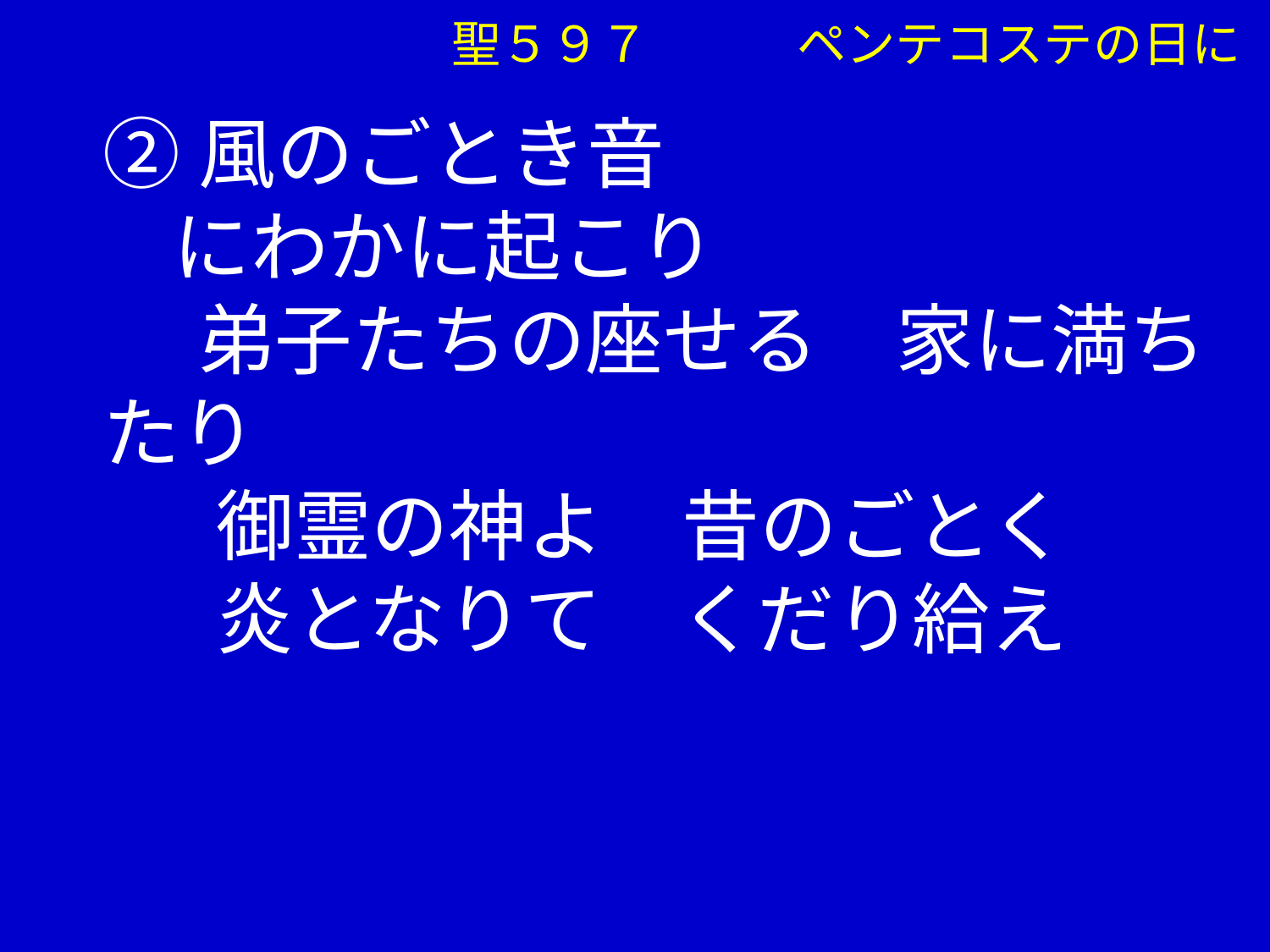

聖５９７　　　ペンテコステの日に
②風のごとき音
   にわかに起こり
　 弟子たちの座せる　家に満ちたり
 　御霊の神よ　昔のごとく
 　炎となりて　くだり給え